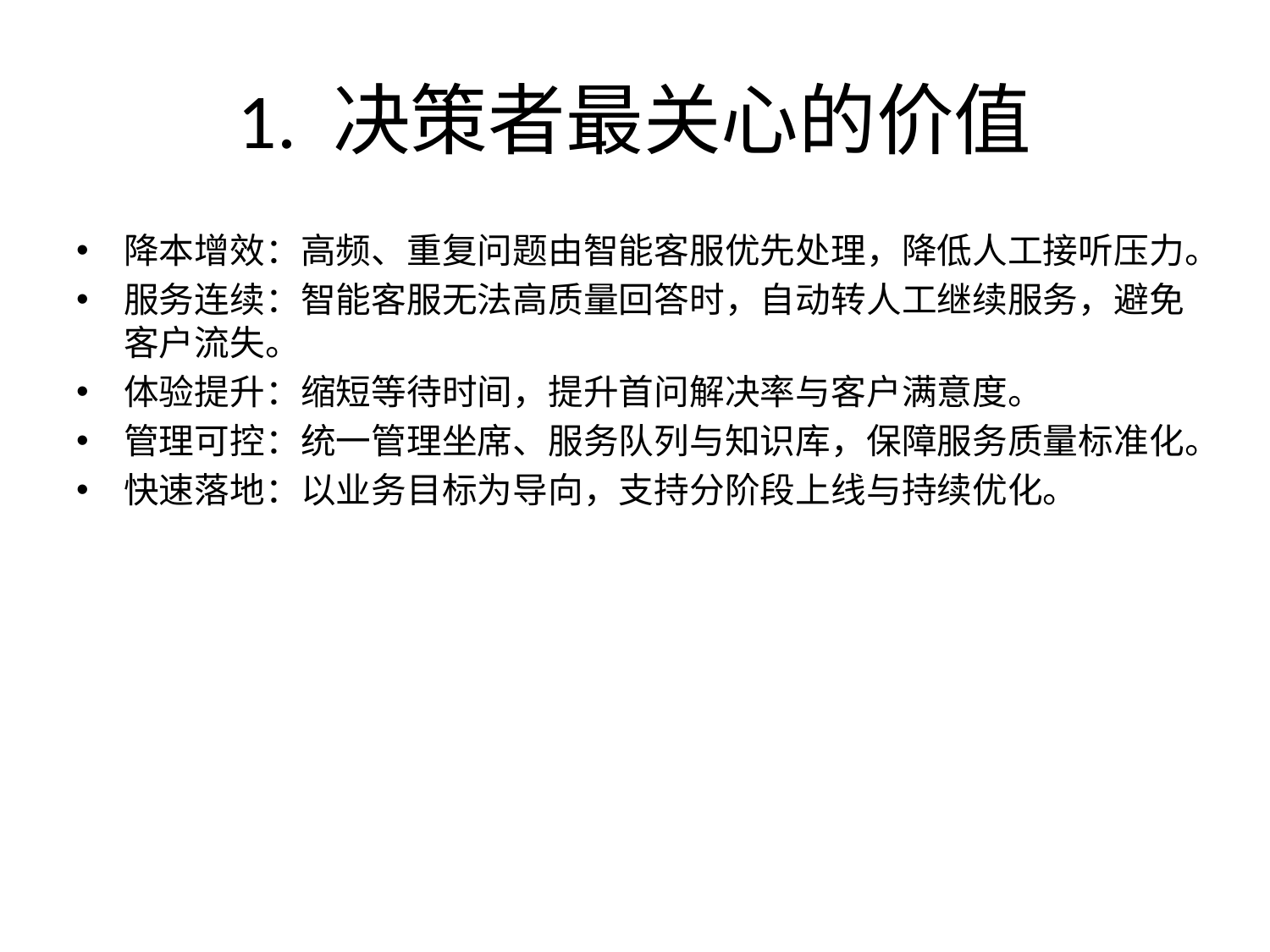

# 1. 决策者最关心的价值
降本增效：高频、重复问题由智能客服优先处理，降低人工接听压力。
服务连续：智能客服无法高质量回答时，自动转人工继续服务，避免客户流失。
体验提升：缩短等待时间，提升首问解决率与客户满意度。
管理可控：统一管理坐席、服务队列与知识库，保障服务质量标准化。
快速落地：以业务目标为导向，支持分阶段上线与持续优化。